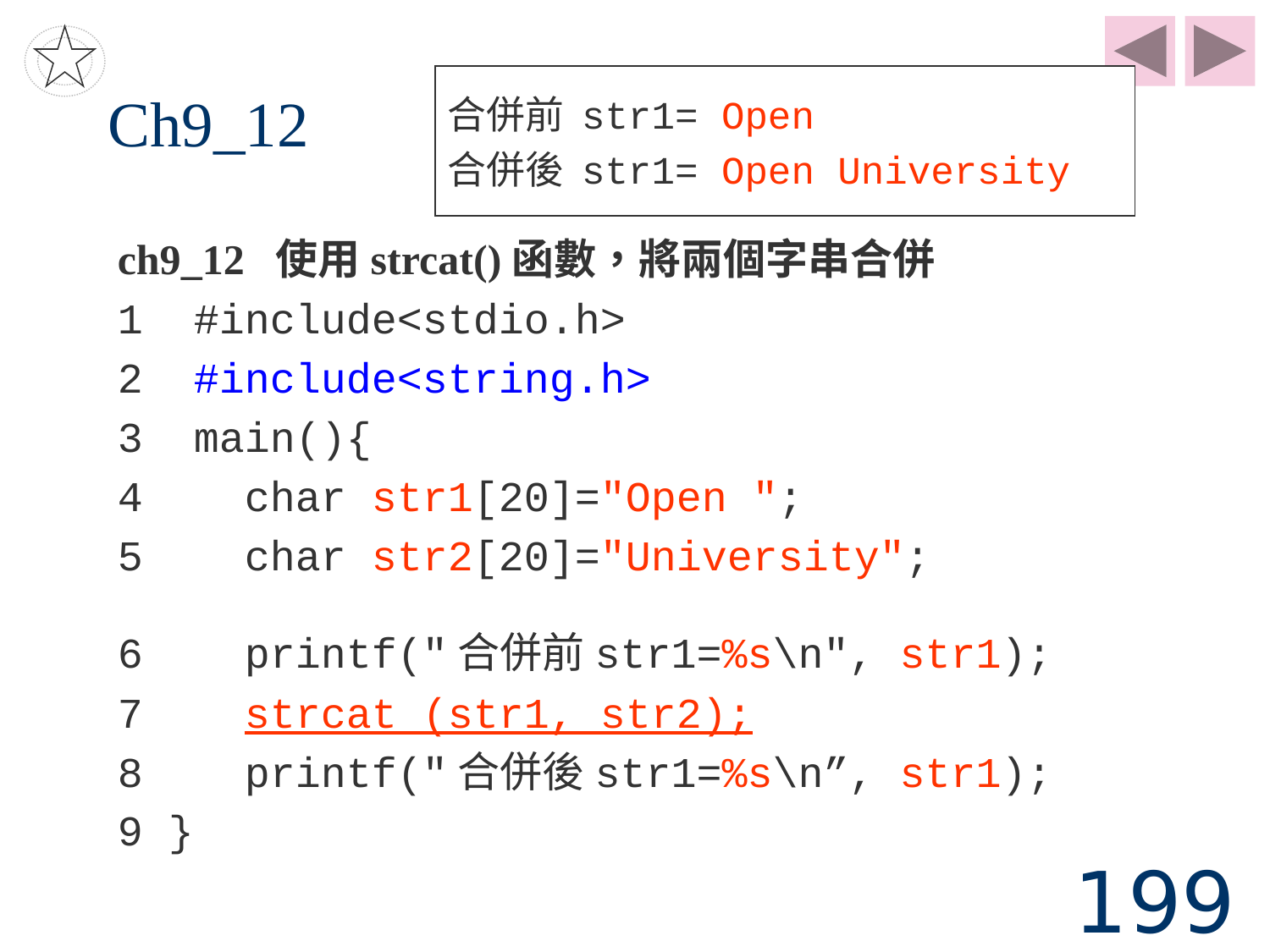

# Ch9_12
合併前 str1= Open
合併後 str1= Open University
ch9_12  使用strcat()函數，將兩個字串合併
1  #include<stdio.h>
2  #include<string.h>
3  main(){
4    char str1[20]="Open ";
5    char str2[20]="University";
6    printf("合併前str1=%s\n", str1);
7    strcat (str1, str2);
8    printf("合併後str1=%s\n”, str1);
9 }
199